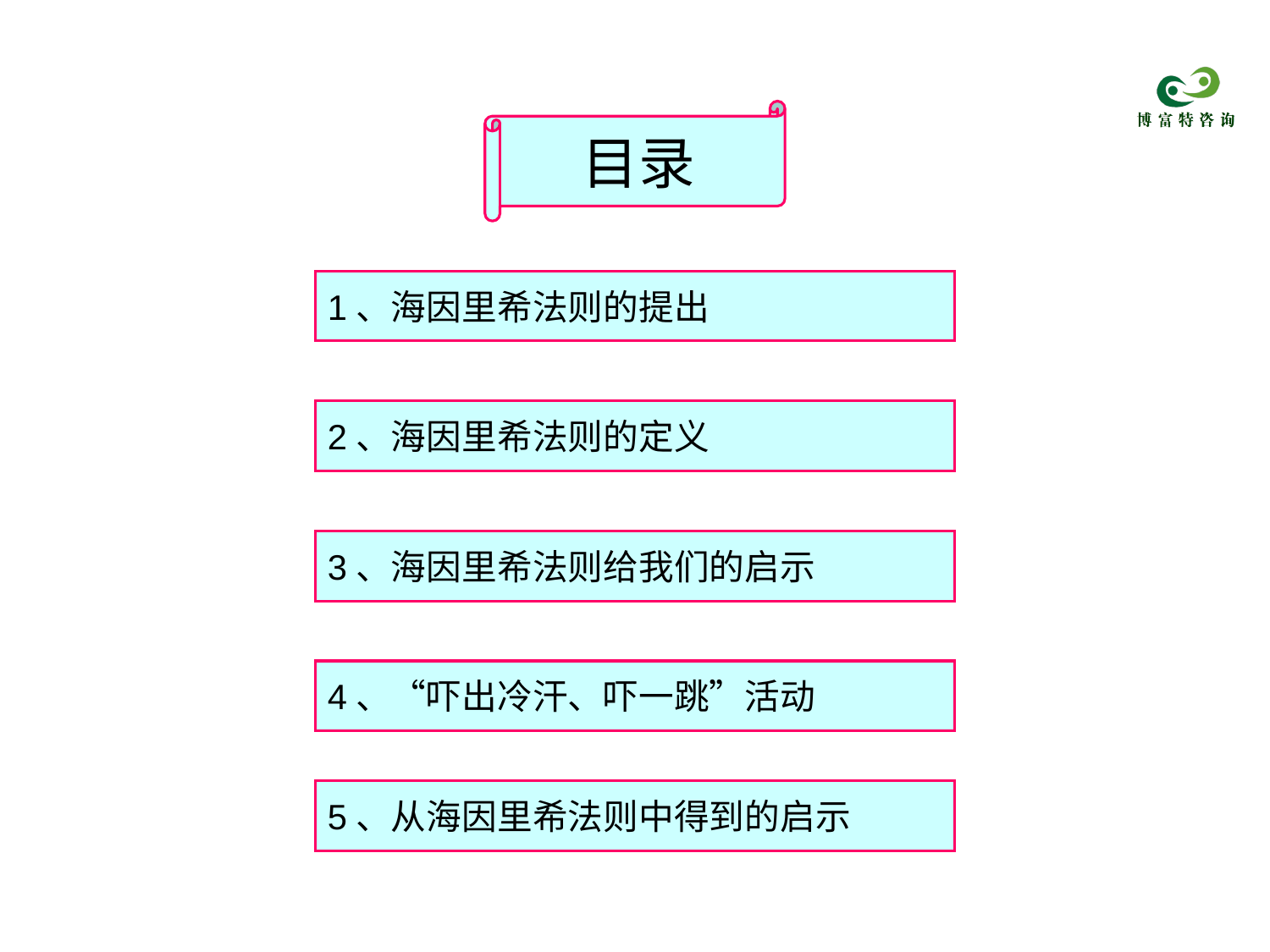

目录
1、海因里希法则的提出
2、海因里希法则的定义
3、海因里希法则给我们的启示
4、“吓出冷汗、吓一跳”活动
5、从海因里希法则中得到的启示